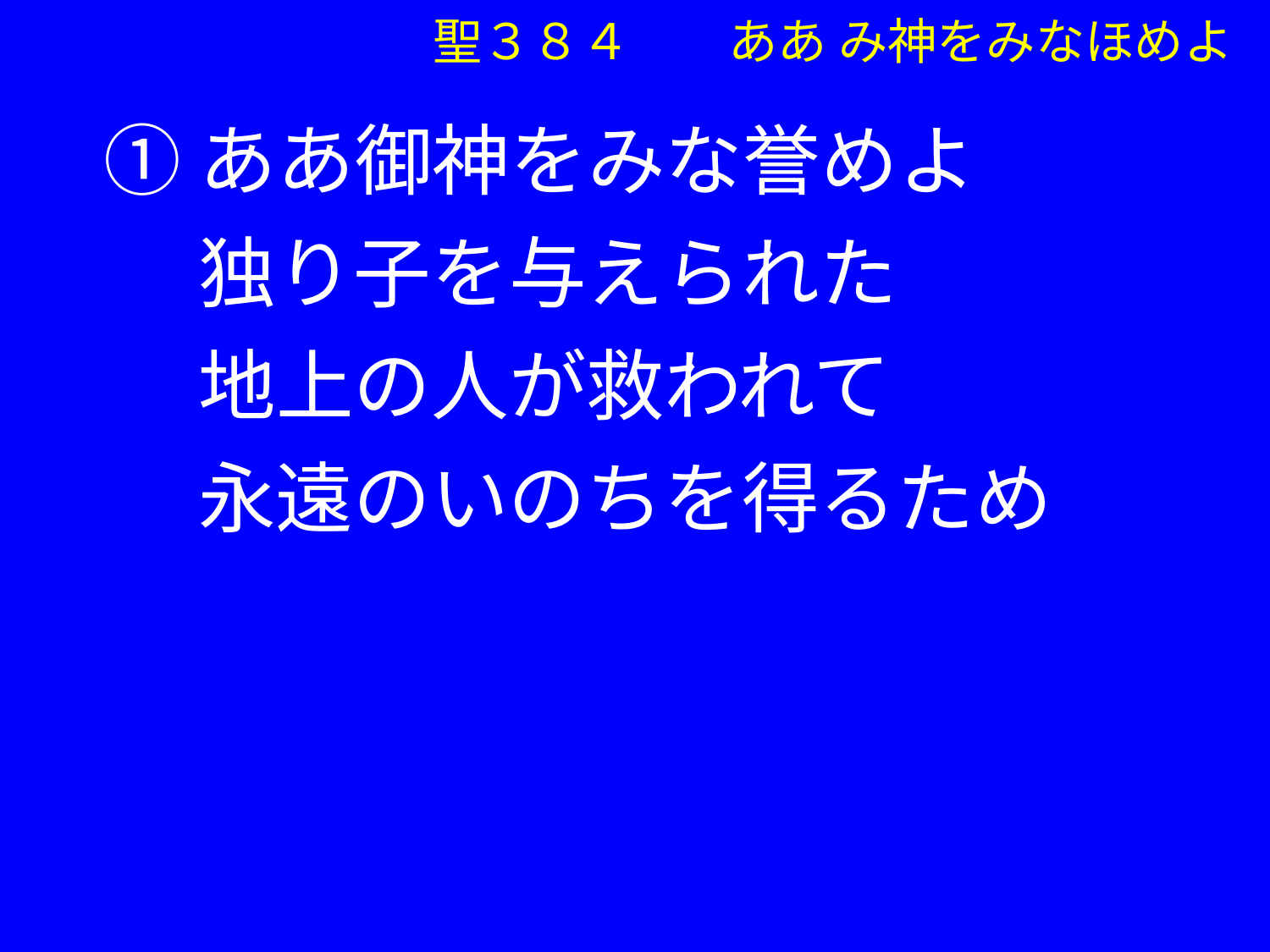

①ああ御神をみな誉めよ
　 独り子を与えられた
　 地上の人が救われて
　 永遠のいのちを得るため

聖３８４　　ああ み神をみなほめよ